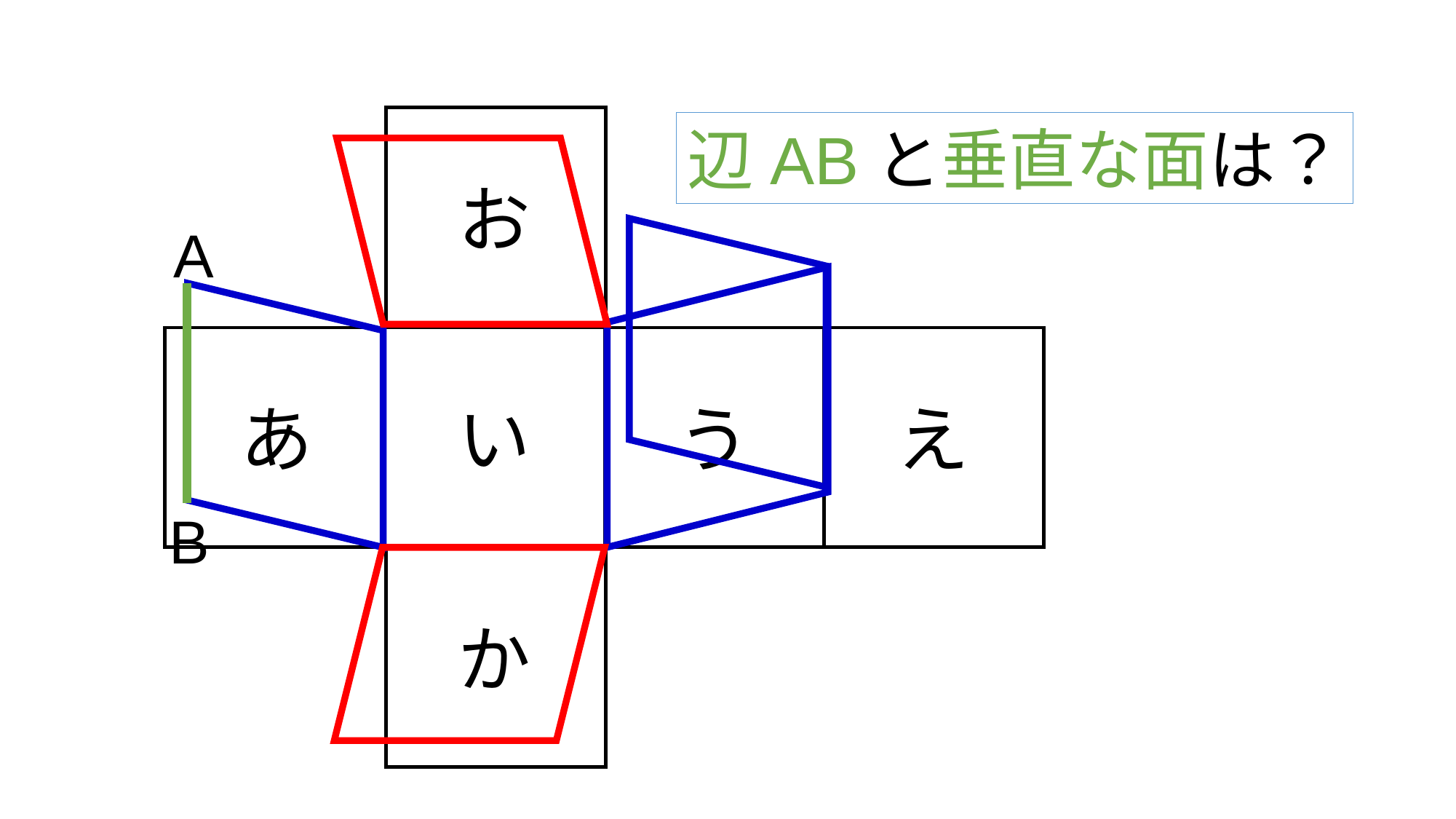

辺ABと垂直な面は？

お
A

あ
い
う
え
B

か